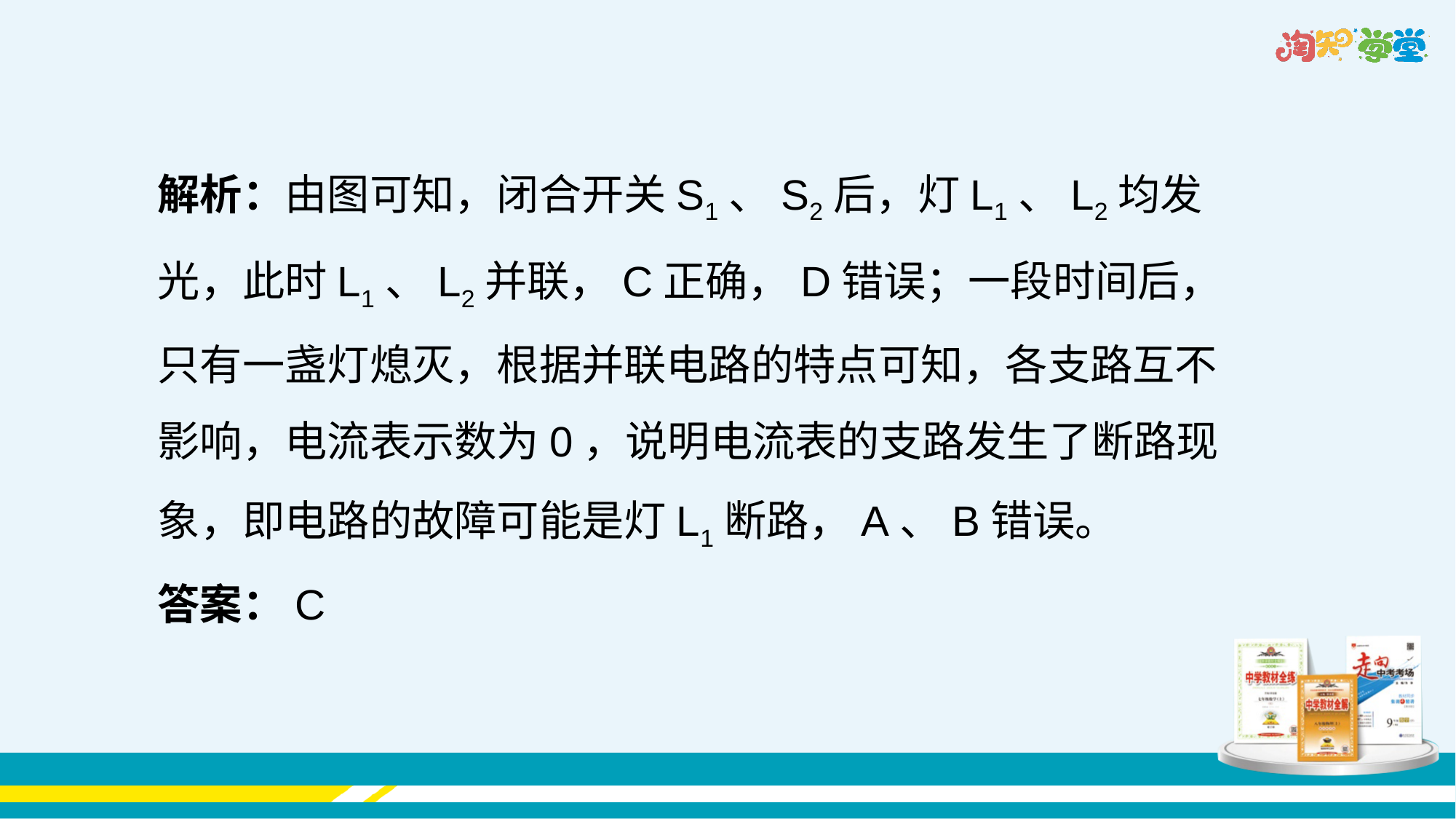

解析：由图可知，闭合开关S1、S2后，灯L1、L2均发光，此时L1、L2并联，C正确，D错误；一段时间后，只有一盏灯熄灭，根据并联电路的特点可知，各支路互不影响，电流表示数为0，说明电流表的支路发生了断路现象，即电路的故障可能是灯L1断路，A、B错误。
答案：C